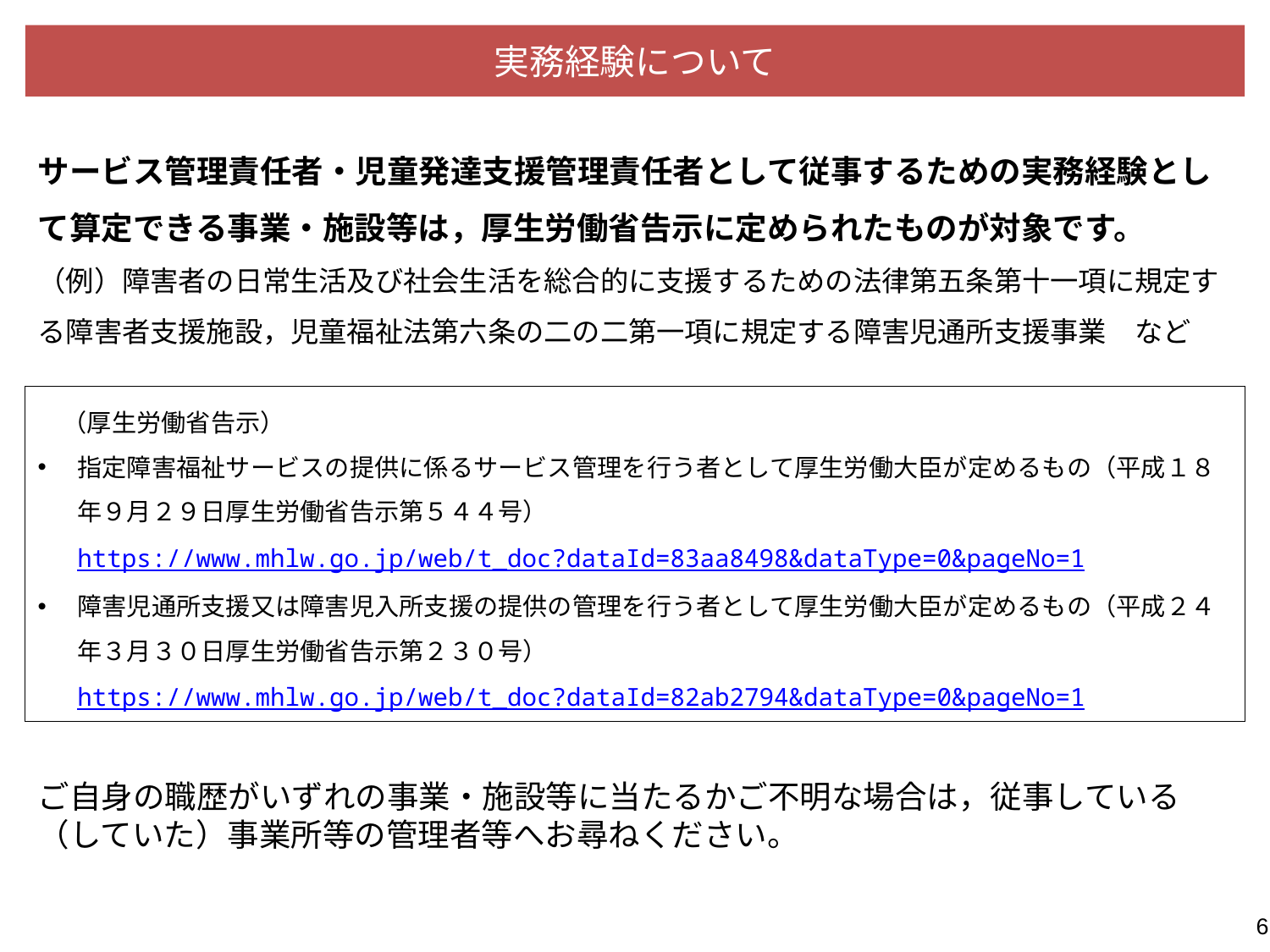

実務経験について
サービス管理責任者・児童発達支援管理責任者として従事するための実務経験として算定できる事業・施設等は，厚生労働省告示に定められたものが対象です。
（例）障害者の日常生活及び社会生活を総合的に支援するための法律第五条第十一項に規定する障害者支援施設，児童福祉法第六条の二の二第一項に規定する障害児通所支援事業　など
　（厚生労働省告示）
指定障害福祉サービスの提供に係るサービス管理を行う者として厚生労働大臣が定めるもの（平成１８年９月２９日厚生労働省告示第５４４号）https://www.mhlw.go.jp/web/t_doc?dataId=83aa8498&dataType=0&pageNo=1
障害児通所支援又は障害児入所支援の提供の管理を行う者として厚生労働大臣が定めるもの（平成２４年３月３０日厚生労働省告示第２３０号）https://www.mhlw.go.jp/web/t_doc?dataId=82ab2794&dataType=0&pageNo=1
ご自身の職歴がいずれの事業・施設等に当たるかご不明な場合は，従事している（していた）事業所等の管理者等へお尋ねください。
6